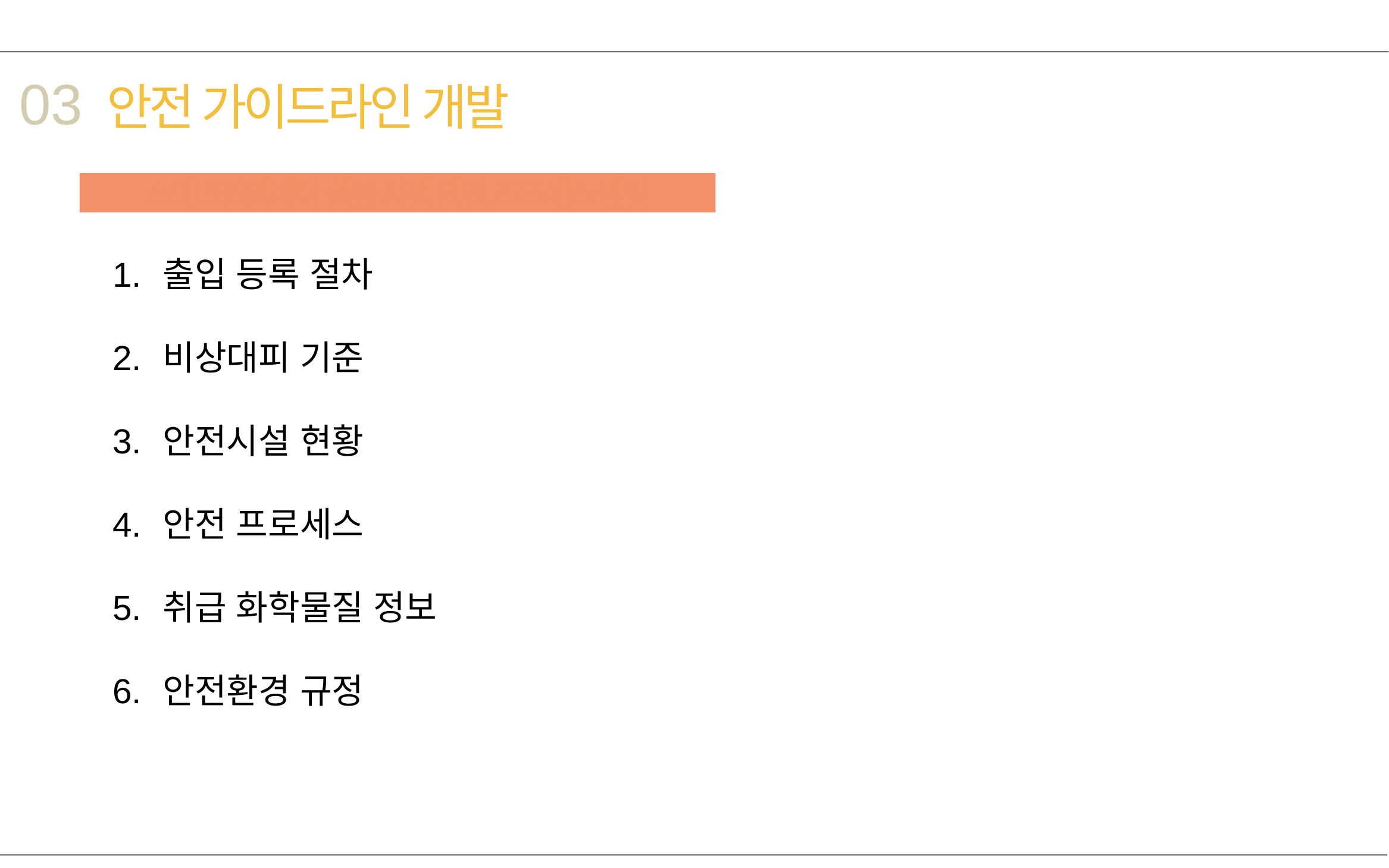

03
안전 가이드라인 개발
스마트안전제어 실증 사전 안전 프로세스 정립
출입 등록 절차

비상대피 기준

안전시설 현황

안전 프로세스

취급 화학물질 정보

안전환경 규정